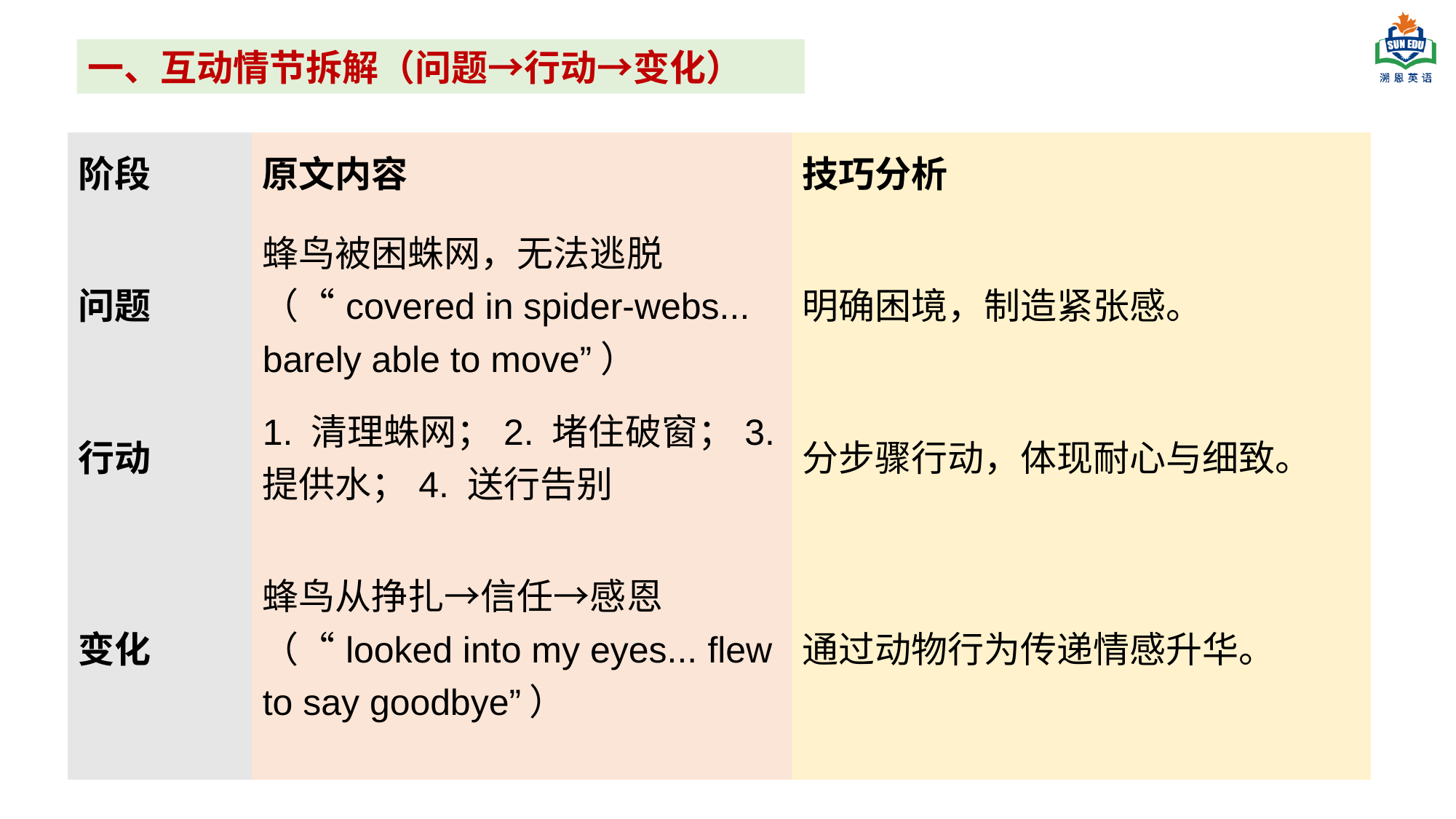

一、互动情节拆解（问题→行动→变化）
| 阶段 | 原文内容 | 技巧分析 |
| --- | --- | --- |
| 问题 | 蜂鸟被困蛛网，无法逃脱（“covered in spider-webs... barely able to move”） | 明确困境，制造紧张感。 |
| 行动 | 1. 清理蛛网；2. 堵住破窗；3. 提供水；4. 送行告别 | 分步骤行动，体现耐心与细致。 |
| 变化 | 蜂鸟从挣扎→信任→感恩（“looked into my eyes... flew to say goodbye”） | 通过动物行为传递情感升华。 |